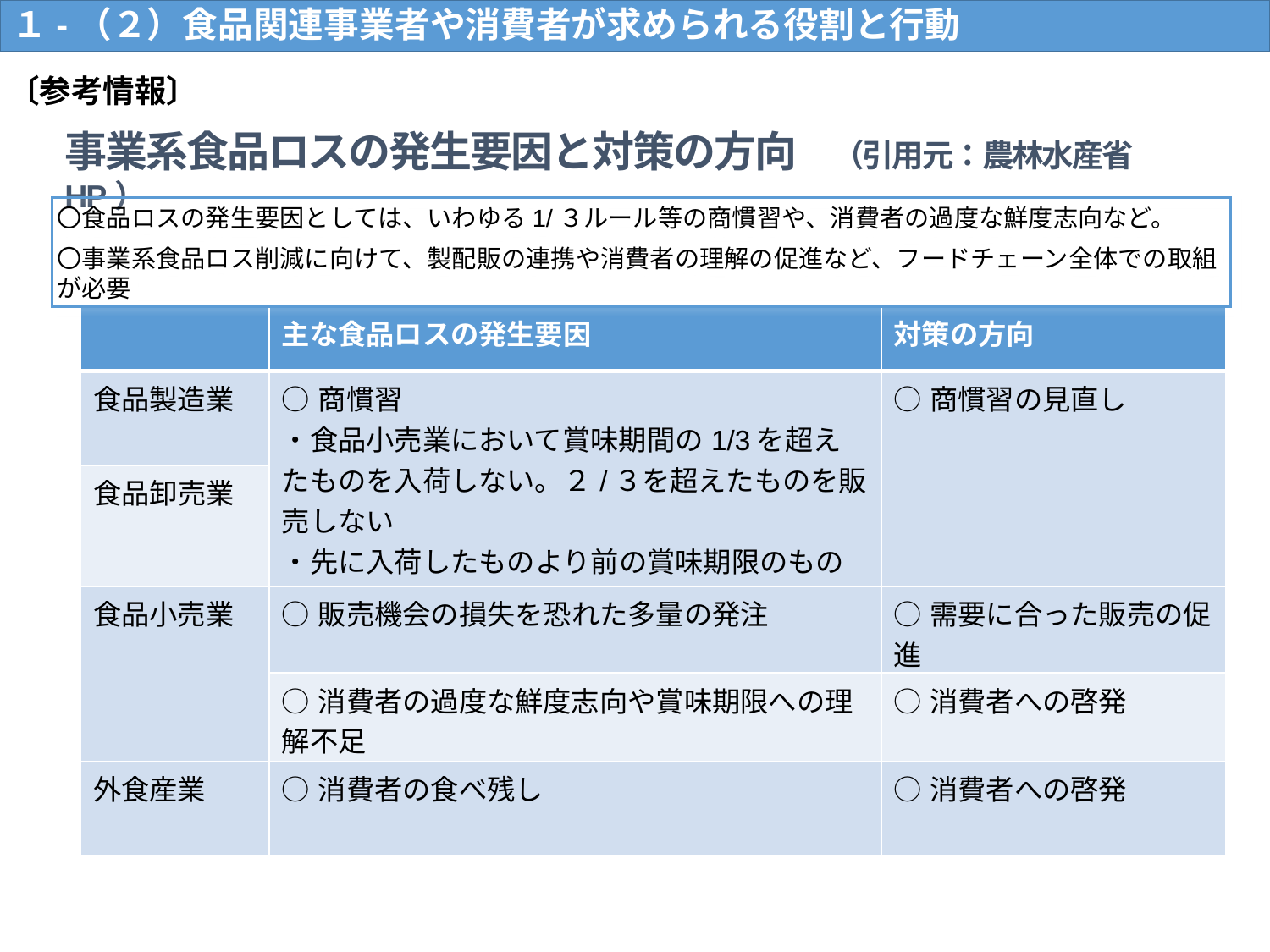

１-（２）食品関連事業者や消費者が求められる役割と行動
7
　〔参考情報〕
事業系食品ロスの発生要因と対策の方向　（引用元：農林水産省HP）
〇食品ロスの発生要因としては、いわゆる1/３ルール等の商慣習や、消費者の過度な鮮度志向など。
〇事業系食品ロス削減に向けて、製配販の連携や消費者の理解の促進など、フードチェーン全体での取組が必要
|  | 主な食品ロスの発生要因 | 対策の方向 |
| --- | --- | --- |
| 食品製造業 | ○商慣習 ・食品小売業において賞味期間の1/3を超えたものを入荷しない。２/３を超えたものを販売しない ・先に入荷したものより前の賞味期限のものを入荷しない | ○商慣習の見直し |
| 食品卸売業 |  |  |
| 食品小売業 | ○販売機会の損失を恐れた多量の発注 | ○需要に合った販売の促進 |
|  | ○消費者の過度な鮮度志向や賞味期限への理解不足 | ○消費者への啓発 |
| 外食産業 | ○消費者の食べ残し | ○消費者への啓発 |